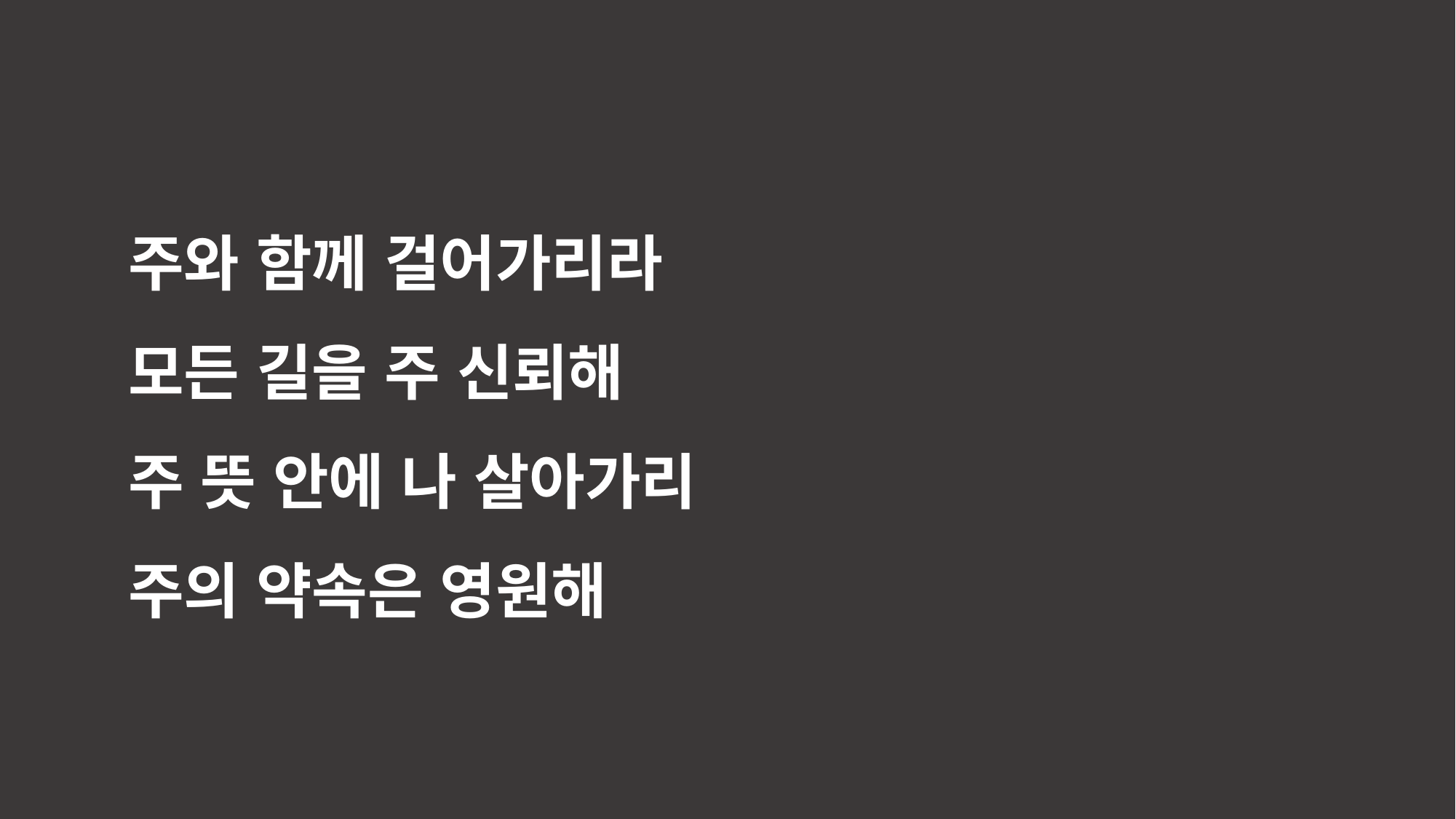

주와 함께 걸어가리라
모든 길을 주 신뢰해
주 뜻 안에 나 살아가리
주의 약속은 영원해